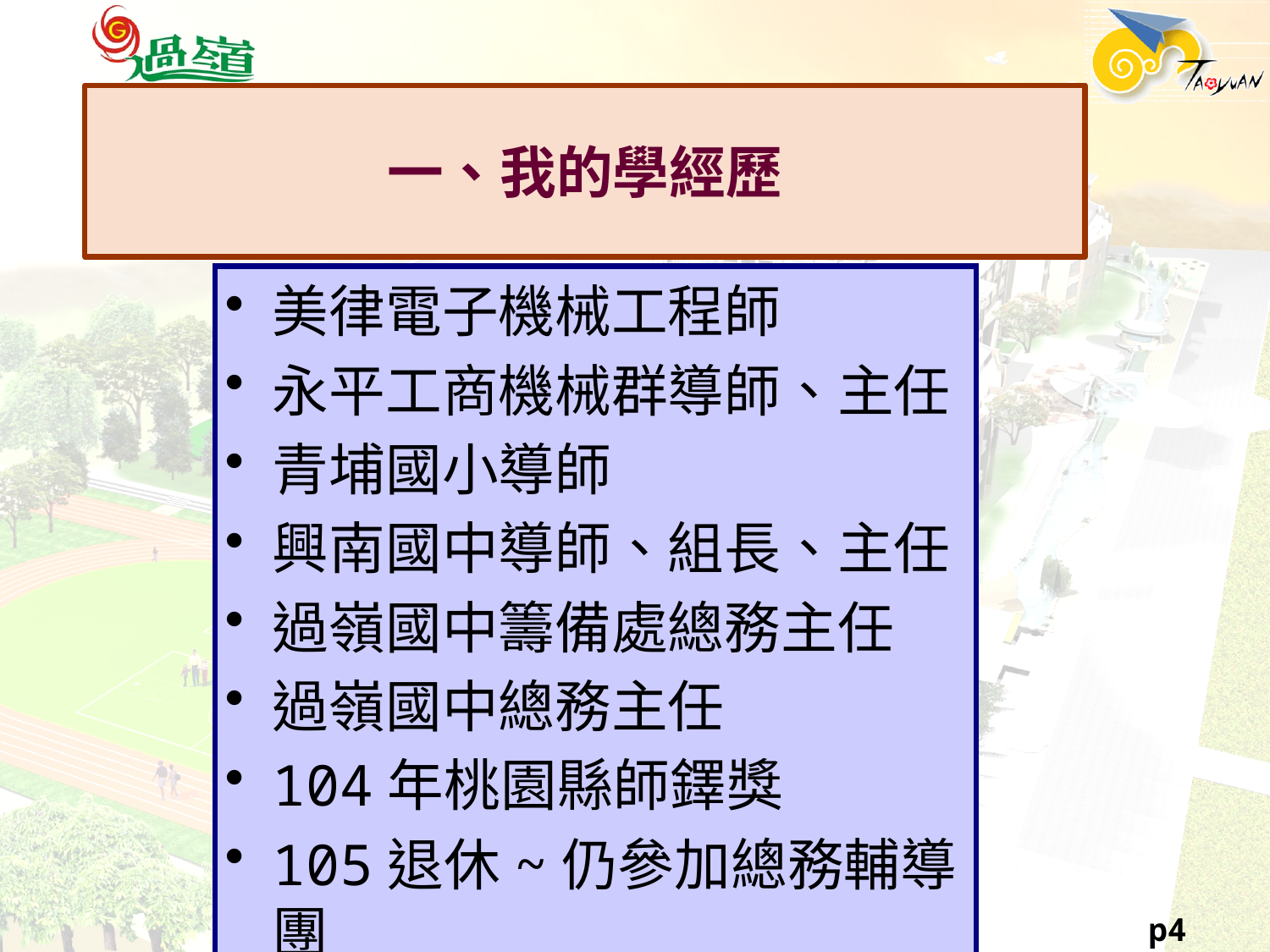

# 一、我的學經歷
美律電子機械工程師
永平工商機械群導師、主任
青埔國小導師
興南國中導師、組長、主任
過嶺國中籌備處總務主任
過嶺國中總務主任
104年桃園縣師鐸獎
105退休~仍參加總務輔導團